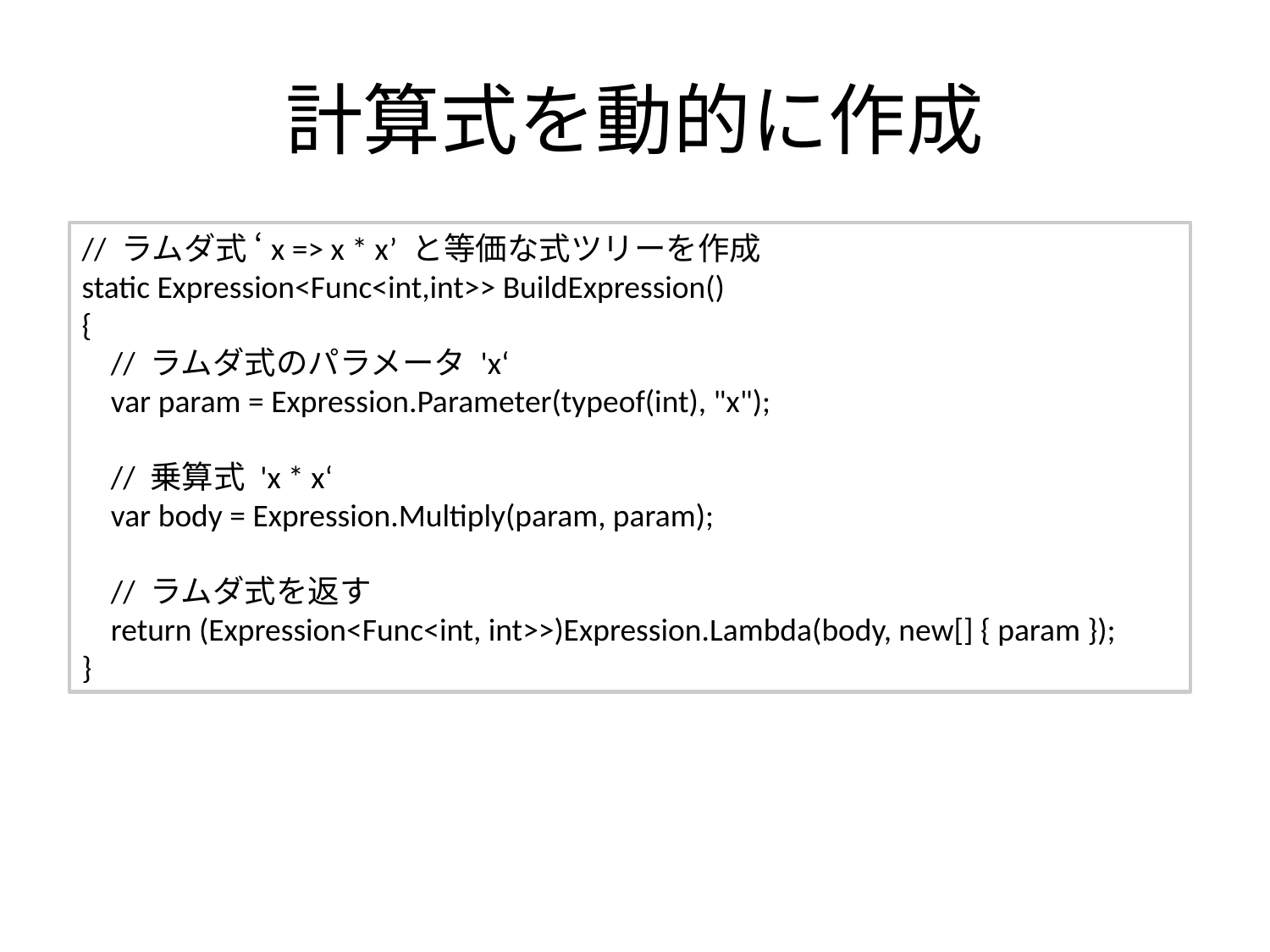

# 計算式を動的に作成
// ラムダ式 ‘x => x * x’ と等価な式ツリーを作成
static Expression<Func<int,int>> BuildExpression()
{
    // ラムダ式のパラメータ 'x‘
    var param = Expression.Parameter(typeof(int), "x");

    // 乗算式 'x * x‘
    var body = Expression.Multiply(param, param);

    // ラムダ式を返す
    return (Expression<Func<int, int>>)Expression.Lambda(body, new[] { param });
}